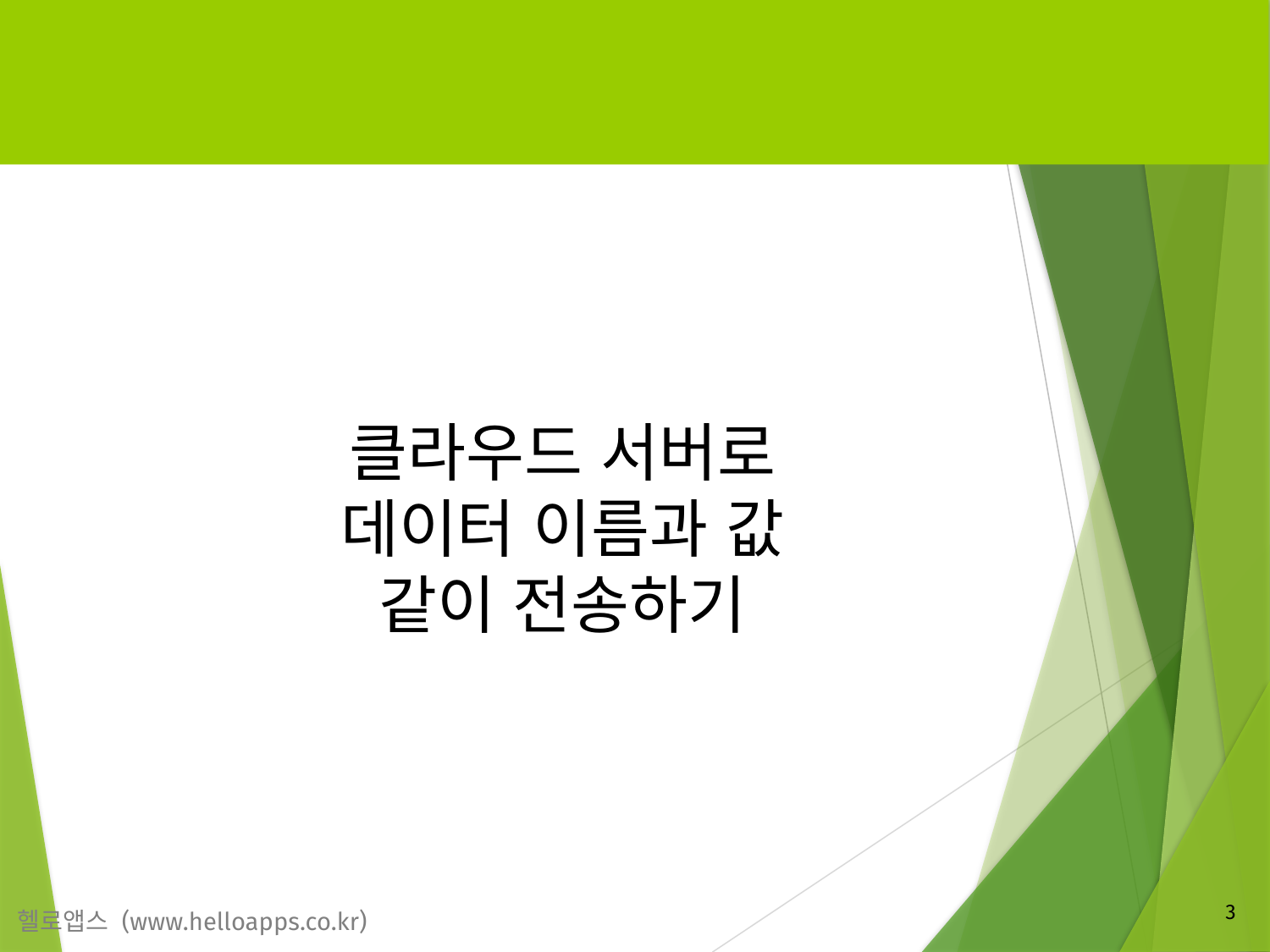

클라우드 서버로
데이터 이름과 값
같이 전송하기
3